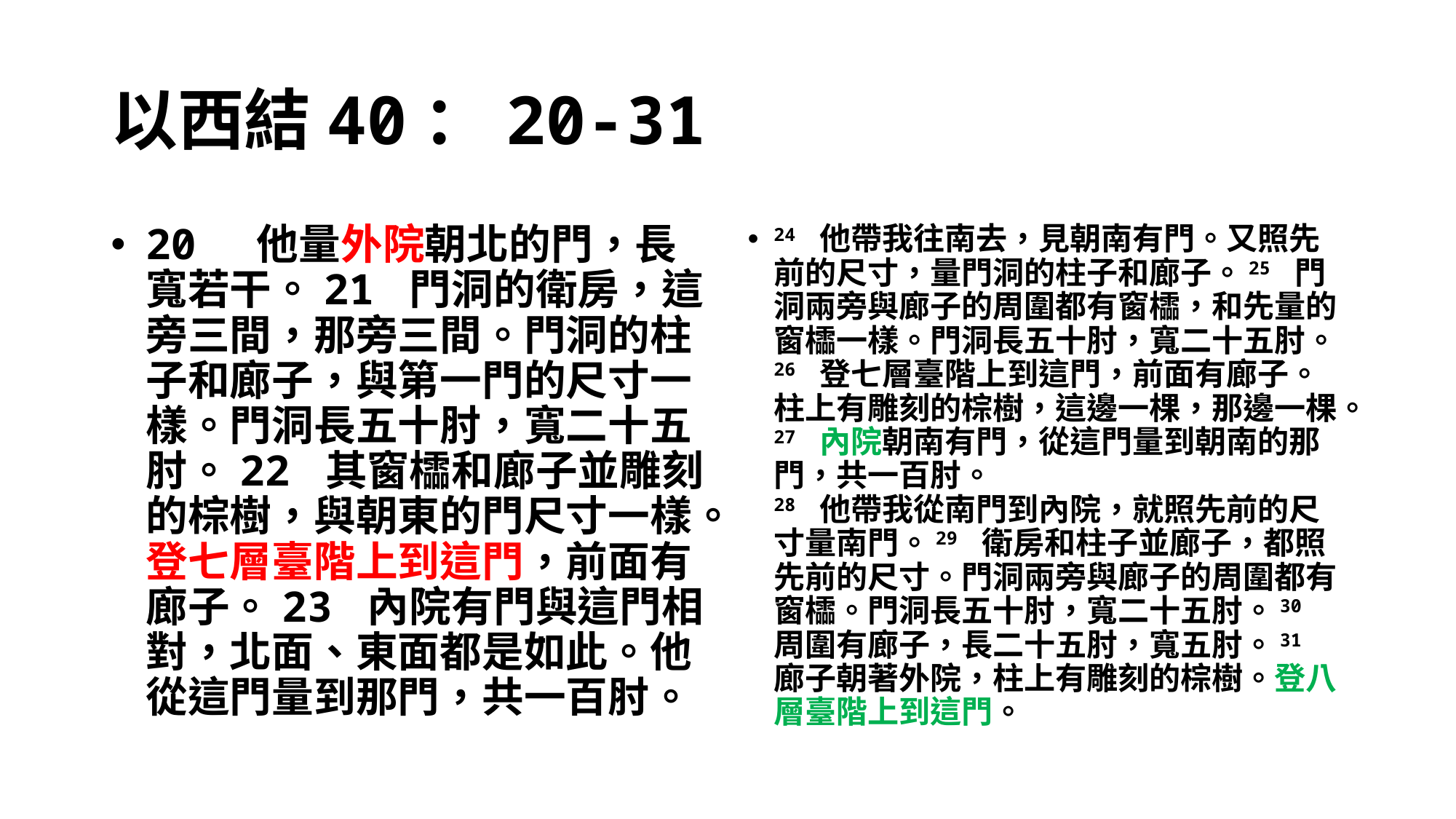

# 以西結40：20-31
20  他量外院朝北的門，長寬若干。21 門洞的衛房，這旁三間，那旁三間。門洞的柱子和廊子，與第一門的尺寸一樣。門洞長五十肘，寬二十五肘。22 其窗櫺和廊子並雕刻的棕樹，與朝東的門尺寸一樣。登七層臺階上到這門，前面有廊子。23 內院有門與這門相對，北面、東面都是如此。他從這門量到那門，共一百肘。
24 他帶我往南去，見朝南有門。又照先前的尺寸，量門洞的柱子和廊子。25 門洞兩旁與廊子的周圍都有窗櫺，和先量的窗櫺一樣。門洞長五十肘，寬二十五肘。26 登七層臺階上到這門，前面有廊子。柱上有雕刻的棕樹，這邊一棵，那邊一棵。27 內院朝南有門，從這門量到朝南的那門，共一百肘。
28 他帶我從南門到內院，就照先前的尺寸量南門。29 衛房和柱子並廊子，都照先前的尺寸。門洞兩旁與廊子的周圍都有窗櫺。門洞長五十肘，寬二十五肘。30 周圍有廊子，長二十五肘，寬五肘。31 廊子朝著外院，柱上有雕刻的棕樹。登八層臺階上到這門。